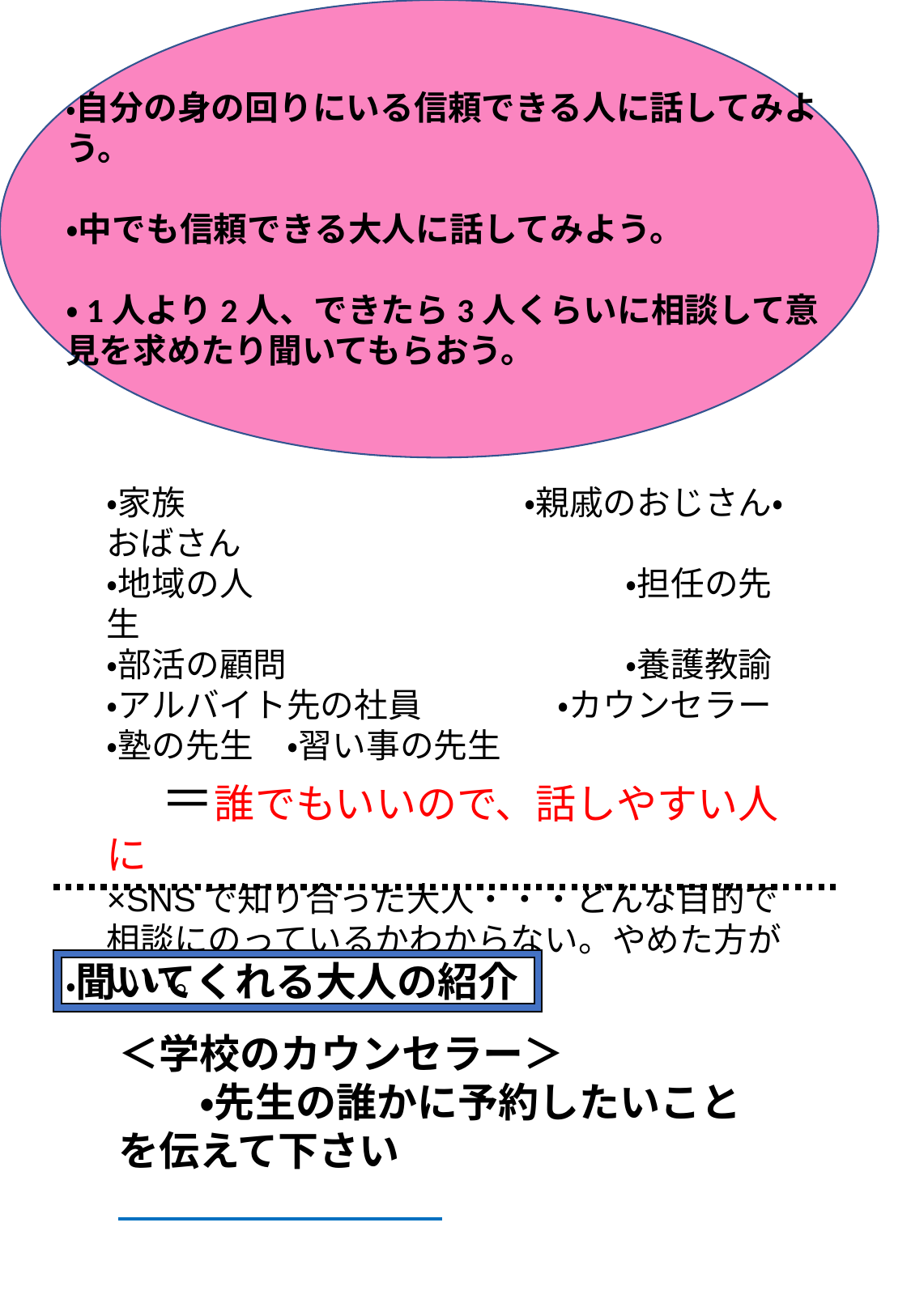

・自分の身の回りにいる信頼できる人に話してみよう。

・中でも信頼できる大人に話してみよう。

・1人より2人、できたら3人くらいに相談して意見を求めたり聞いてもらおう。

・家族　　　　　　　　　　・親戚のおじさん・おばさん
・地域の人　　　　　　　　　　　・担任の先生
・部活の顧問　　　　　　　　　　・養護教諭
・アルバイト先の社員　　　　・カウンセラー
・塾の先生　・習い事の先生
　＝誰でもいいので、話しやすい人に
×SNSで知り合った大人・・・どんな目的で相談にのっているかわからない。やめた方がいい。

＜学校のカウンセラー＞
　　・先生の誰かに予約したいことを伝えて下さい

・聞いてくれる大人の紹介